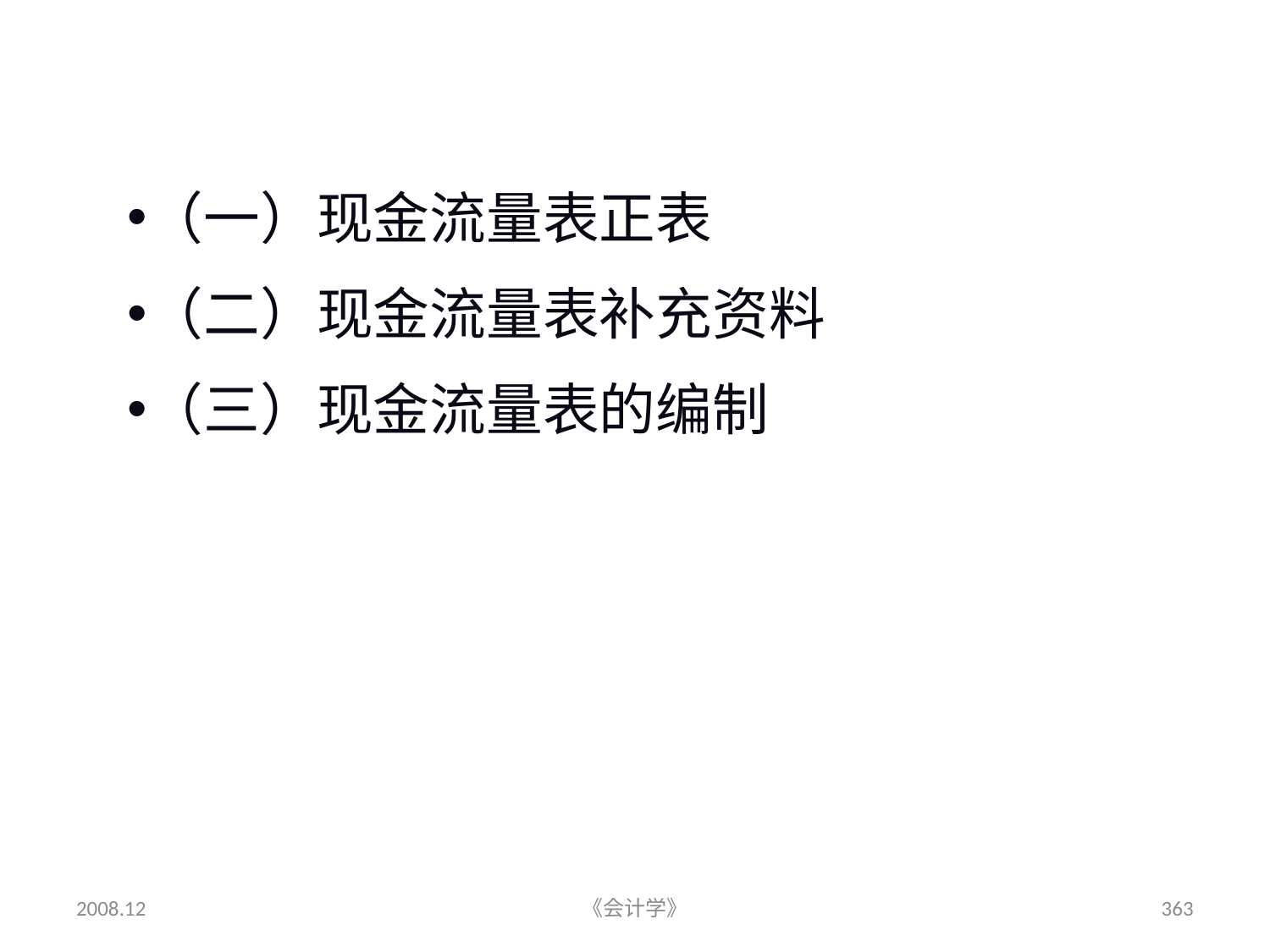

# 四、现金流量表的内容和结构
（一）现金流量表正表
（二）现金流量表补充资料
（三）现金流量表的编制

2008.12
《会计学》
363